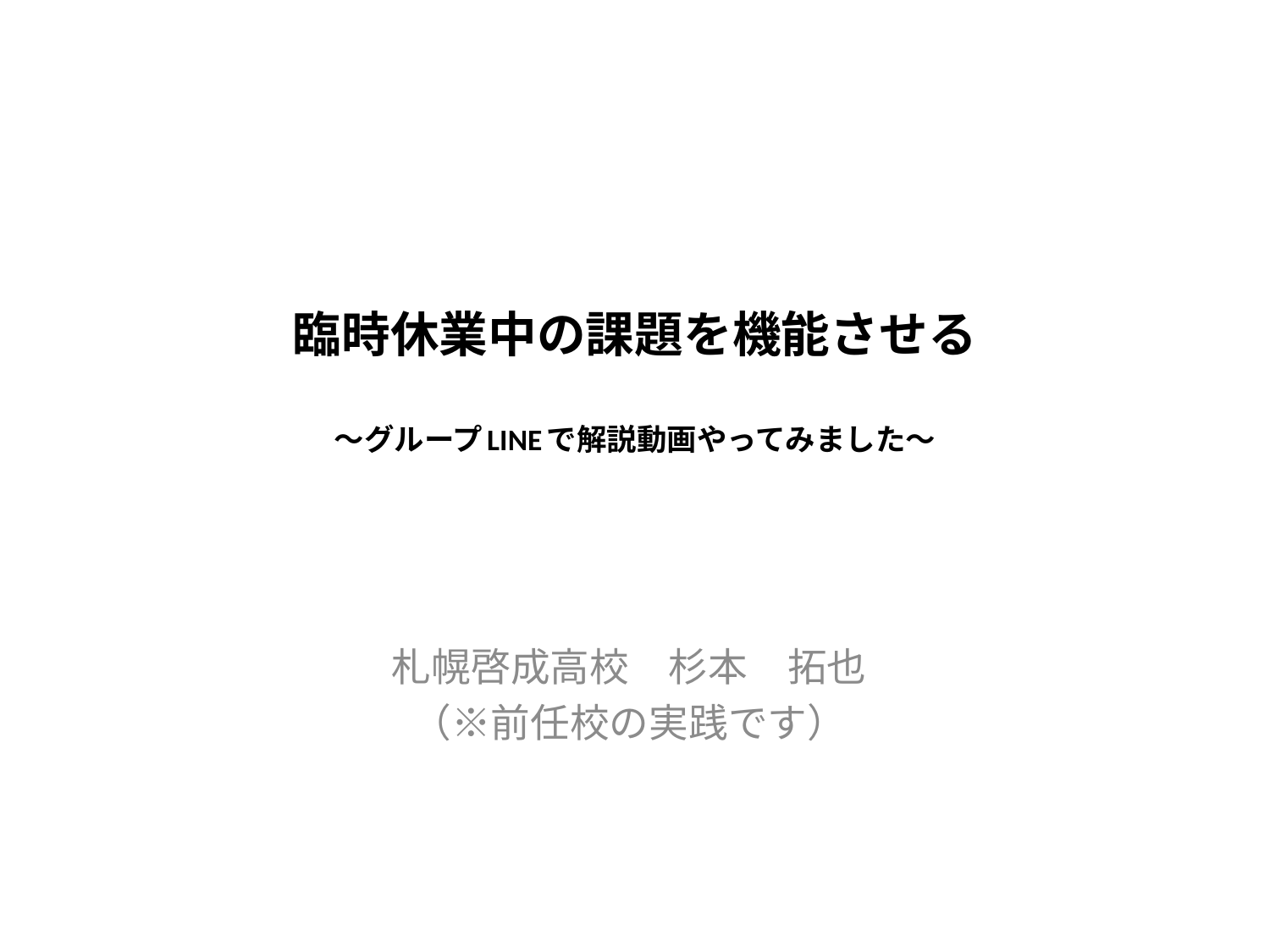

# 臨時休業中の課題を機能させる ～グループLINEで解説動画やってみました～
札幌啓成高校　杉本　拓也
（※前任校の実践です）